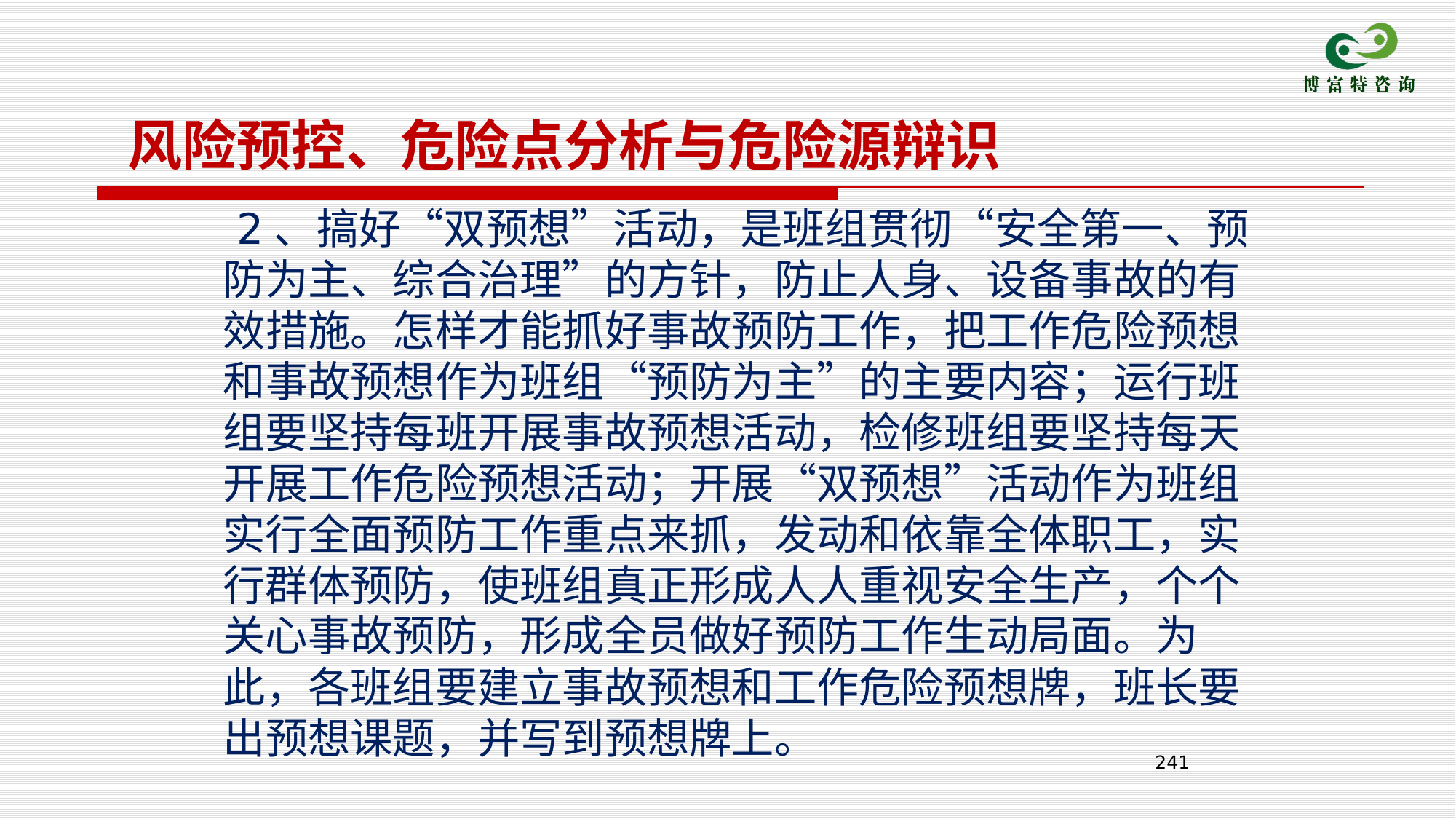

风险预控、危险点分析与危险源辩识
      2、搞好“双预想”活动，是班组贯彻“安全第一、预防为主、综合治理”的方针，防止人身、设备事故的有效措施。怎样才能抓好事故预防工作，把工作危险预想和事故预想作为班组“预防为主”的主要内容；运行班组要坚持每班开展事故预想活动，检修班组要坚持每天开展工作危险预想活动；开展“双预想”活动作为班组实行全面预防工作重点来抓，发动和依靠全体职工，实行群体预防，使班组真正形成人人重视安全生产，个个关心事故预防，形成全员做好预防工作生动局面。为此，各班组要建立事故预想和工作危险预想牌，班长要出预想课题，并写到预想牌上。

241